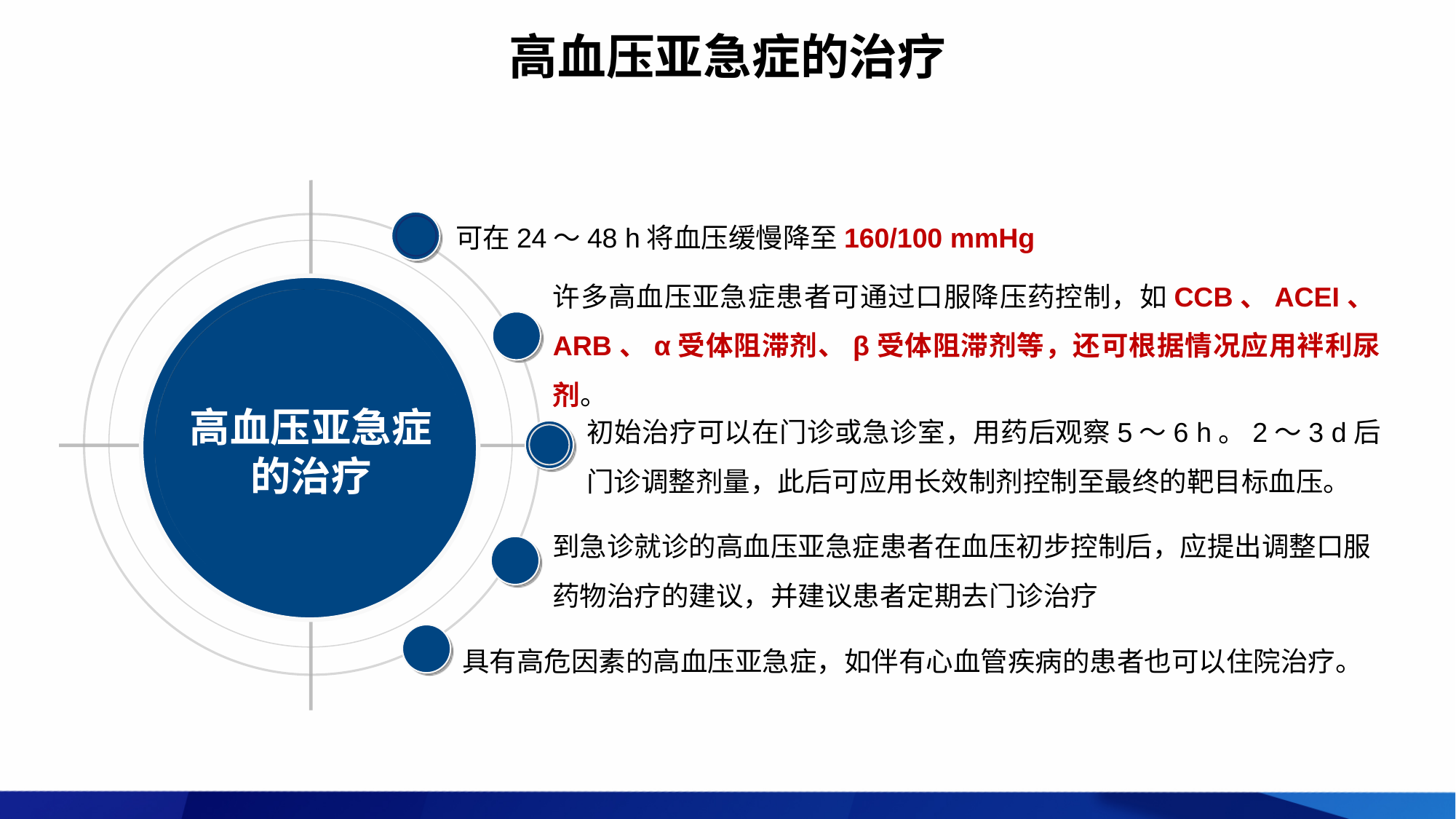

高血压亚急症的治疗

可在24～48 h将血压缓慢降至160/100 mmHg
可在24～48 h将血压缓慢降至160/100 mmHg。
许多高血压亚急症患者可通过口服降压药控制，如CCB、ACEI、ARB、α受体阻滞剂、β受体阻滞剂等，还可根据情况应用袢利尿剂。
初始治疗可以在门诊或急诊室，用药后观察5～6 h。2～3 d后门诊调整剂量，此后可应用长效制剂控制至最终的靶目标血压。
到急诊就诊的高血压亚急症患者在血压初步控制后，应提出调整口服药物治疗的建议，并建议患者定期去门诊治疗。
具有高危因素的高血压亚急症，如伴有心血管疾病的患者也可以住院治疗。

高血压亚急症
的治疗
许多高血压亚急症患者可通过口服降压药控制，如CCB、ACEI、ARB、α受体阻滞剂、β受体阻滞剂等，还可根据情况应用袢利尿剂。

初始治疗可以在门诊或急诊室，用药后观察5～6 h。2～3 d后门诊调整剂量，此后可应用长效制剂控制至最终的靶目标血压。

到急诊就诊的高血压亚急症患者在血压初步控制后，应提出调整口服药物治疗的建议，并建议患者定期去门诊治疗

具有高危因素的高血压亚急症，如伴有心血管疾病的患者也可以住院治疗。